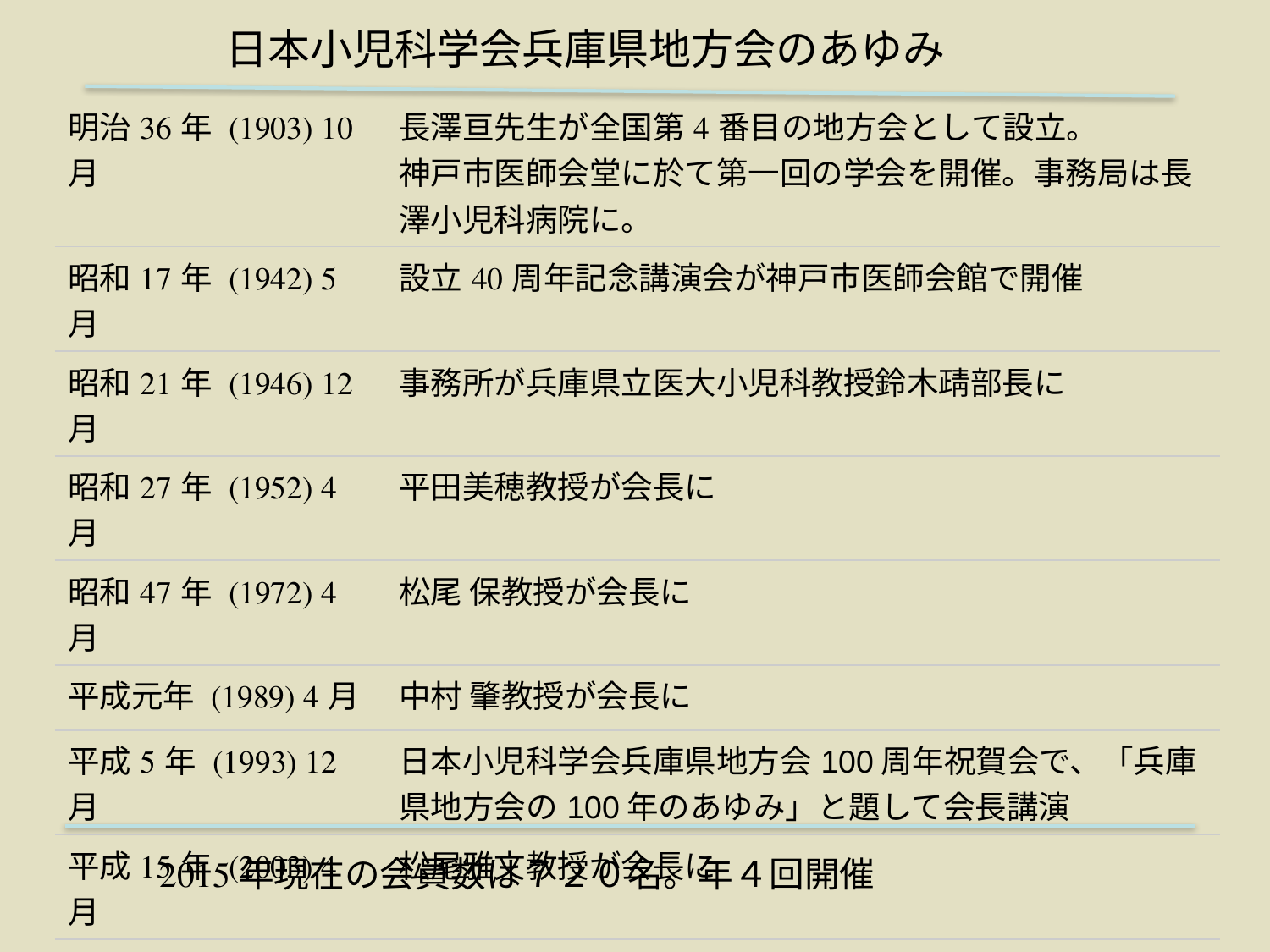

日本小児科学会兵庫県地方会のあゆみ
| 明治36年 (1903) 10月 | 長澤亘先生が全国第4番目の地方会として設立。 神戸市医師会堂に於て第一回の学会を開催。事務局は長澤小児科病院に。 |
| --- | --- |
| 昭和17年 (1942) 5月 | 設立40周年記念講演会が神戸市医師会館で開催 |
| 昭和21年 (1946) 12月 | 事務所が兵庫県立医大小児科教授鈴木靕部長に |
| 昭和27年 (1952) 4月 | 平田美穂教授が会長に |
| 昭和47年 (1972) 4月 | 松尾 保教授が会長に |
| 平成元年 (1989) 4月 | 中村 肇教授が会長に |
| 平成5年 (1993) 12月 | 日本小児科学会兵庫県地方会100周年祝賀会で、「兵庫県地方会の100年のあゆみ」と題して会長講演 |
| 平成15年 (2003) 4月 | 松尾雅文教授が会長に |
| 平成22年 (2010) 7月 | 地方会250回記念大会で講演 |
| 平成24年 (2012) 4月 | 飯島一誠教授が会長に |
2015年現在の会員数は７２０名。年４回開催